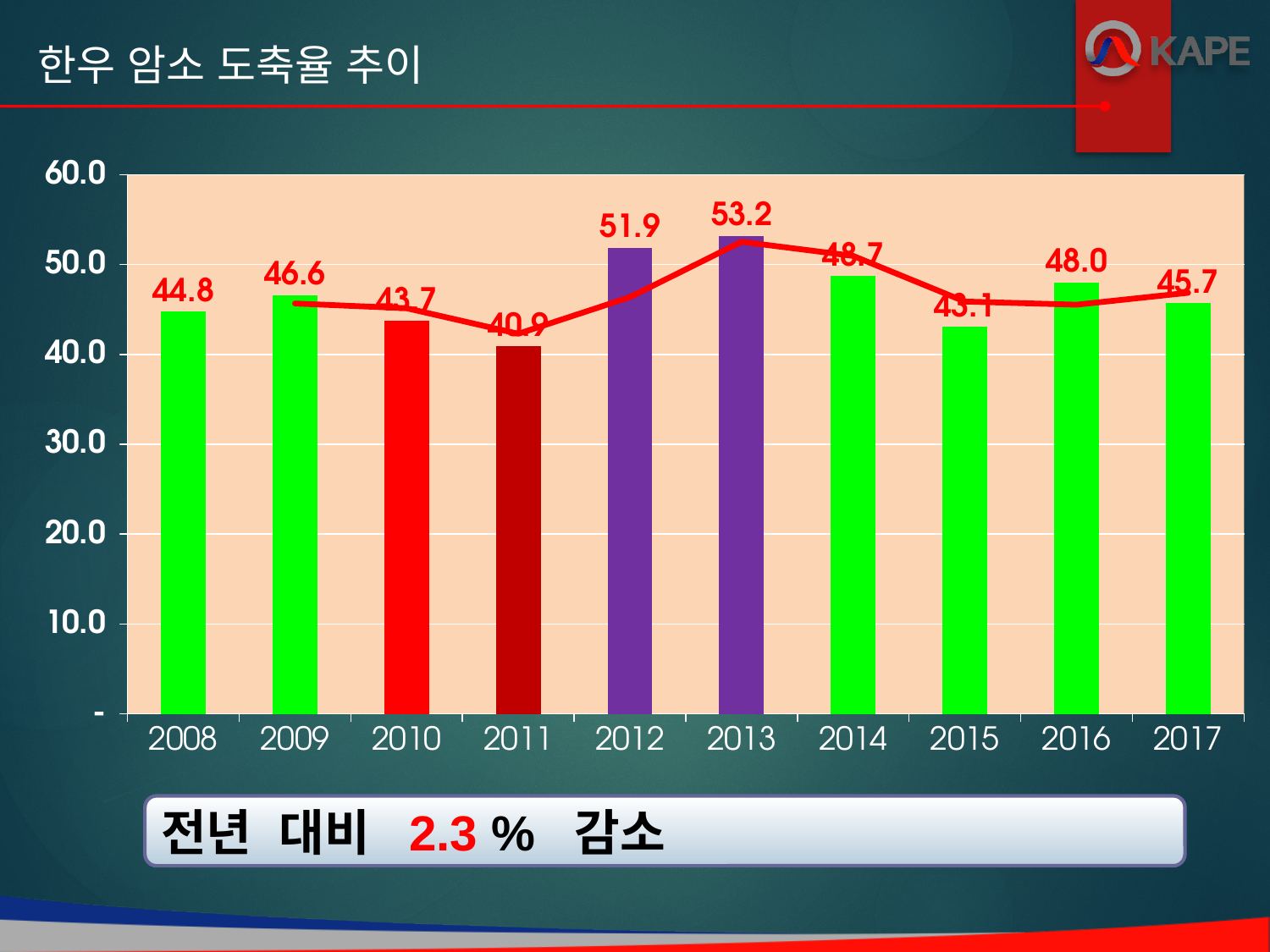

한우 암소 도축율 추이

### Chart

| Category | 한우암소비율 |
|---|---|
| 2008 | 44.7598056472501 |
| 2009 | 46.55987452052241 |
| 2010 | 43.7 |
| 2011 | 40.88235949299414 |
| 2012 | 51.85002806219009 |
| 2013 | 53.19963198788019 |
| 2014 | 48.7 |
| 2015 | 43.05000632578185 |
| 2016 | 48.0 |
| 2017 | 45.7 |
전년  대비  2.3 %  감소